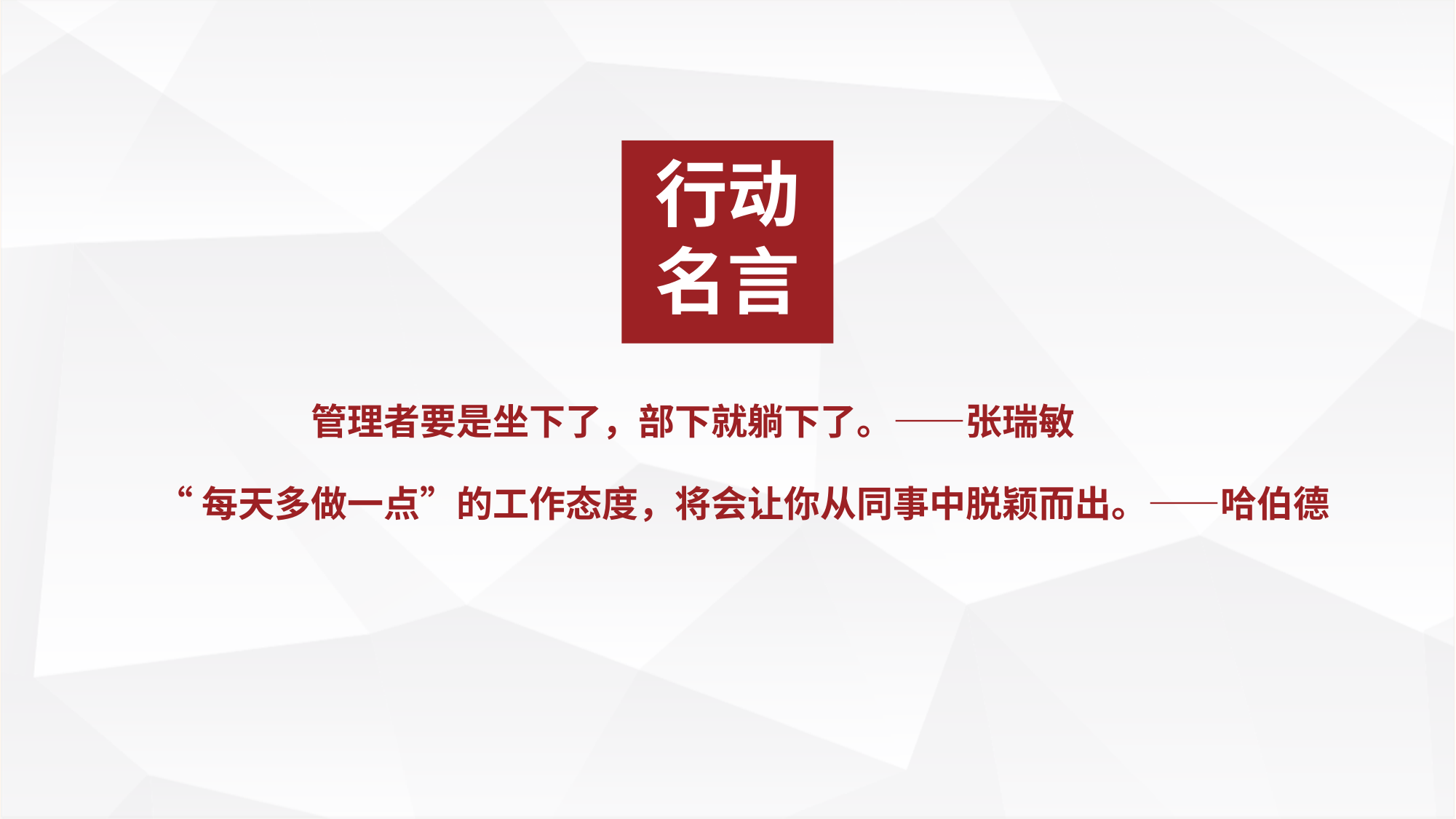

行动
名言

管理者要是坐下了，部下就躺下了。——张瑞敏

“每天多做一点”的工作态度，将会让你从同事中脱颖而出。——哈伯德